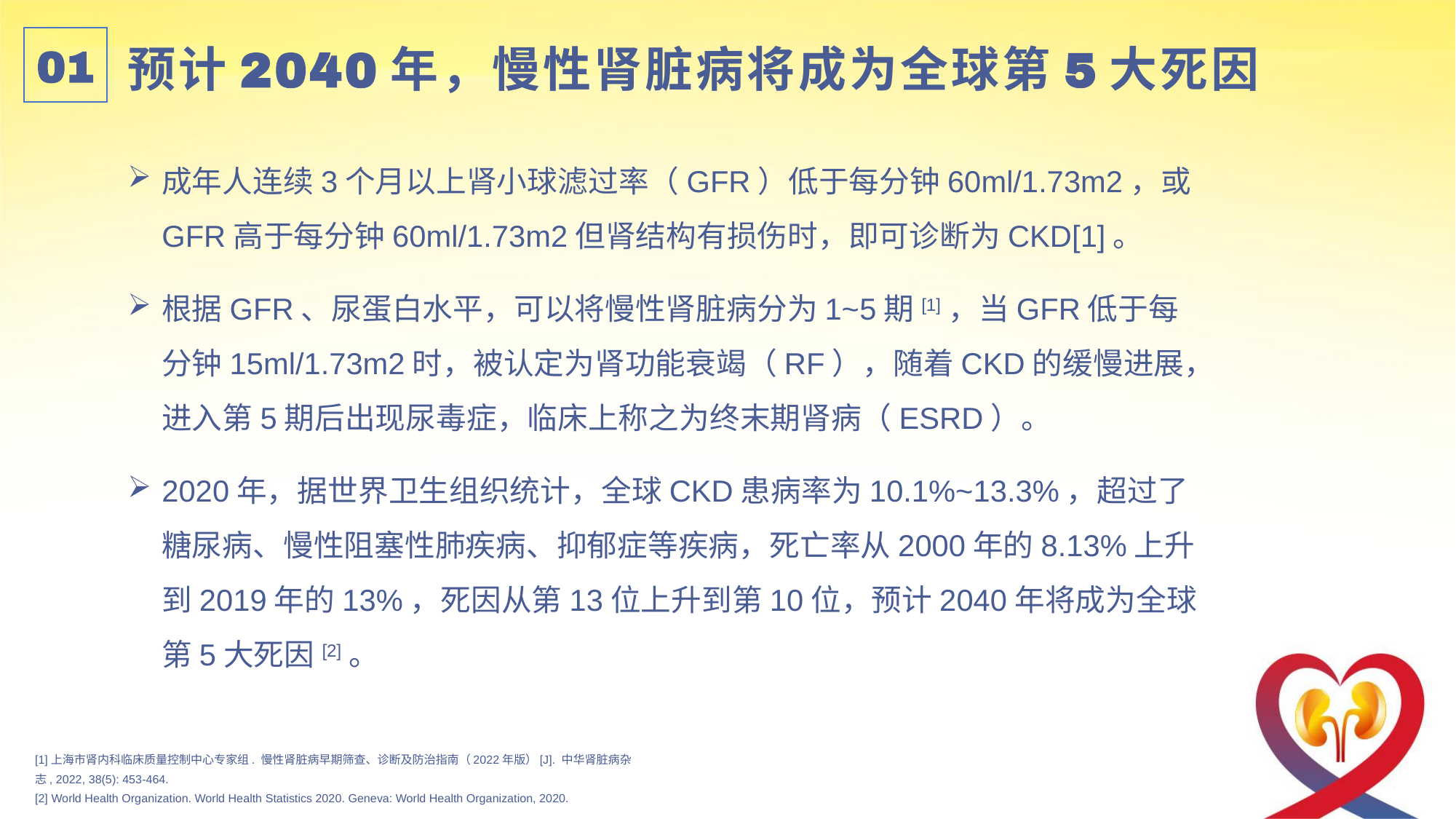

预计2040年，慢性肾脏病将成为全球第5大死因
01
成年人连续3个月以上肾小球滤过率（GFR）低于每分钟60ml/1.73m2，或GFR高于每分钟60ml/1.73m2但肾结构有损伤时，即可诊断为CKD[1]。
根据GFR、尿蛋白水平，可以将慢性肾脏病分为1~5期[1]，当GFR低于每分钟15ml/1.73m2时，被认定为肾功能衰竭（RF），随着CKD的缓慢进展，进入第5期后出现尿毒症，临床上称之为终末期肾病（ESRD）。
2020年，据世界卫生组织统计，全球CKD患病率为10.1%~13.3%，超过了糖尿病、慢性阻塞性肺疾病、抑郁症等疾病，死亡率从2000年的8.13%上升到2019年的13%，死因从第13位上升到第10位，预计2040年将成为全球第5大死因[2]。
[1]上海市肾内科临床质量控制中心专家组. 慢性肾脏病早期筛查、诊断及防治指南（2022年版）[J]. 中华肾脏病杂志, 2022, 38(5): 453-464.
[2] World Health Organization. World Health Statistics 2020. Geneva: World Health Organization, 2020.